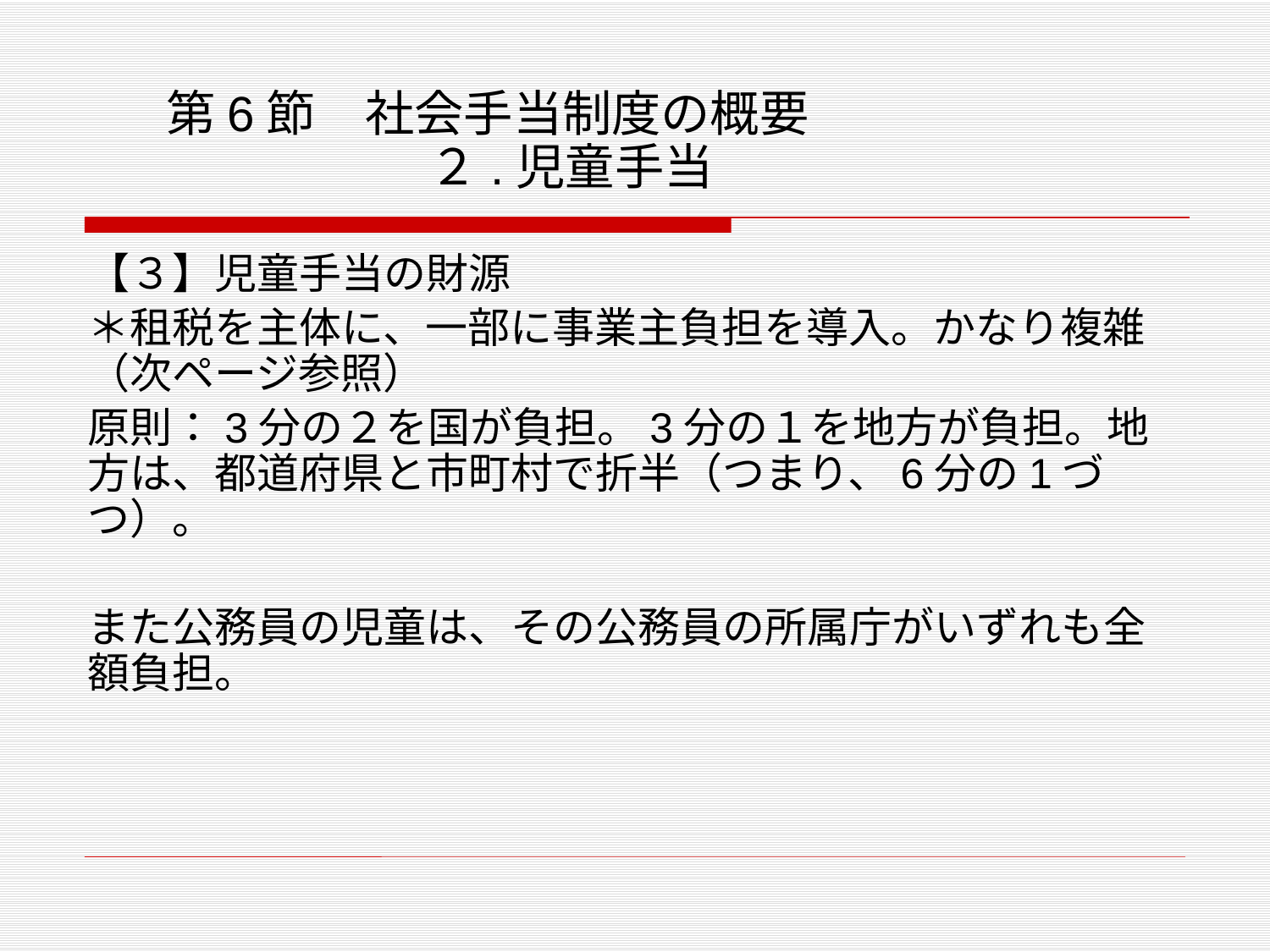

# 第6節　社会手当制度の概要 　　　　  ２.児童手当
【３】児童手当の財源
＊租税を主体に、一部に事業主負担を導入。かなり複雑（次ページ参照）
原則：3分の２を国が負担。3分の１を地方が負担。地方は、都道府県と市町村で折半（つまり、6分の1づつ）。

また公務員の児童は、その公務員の所属庁がいずれも全額負担。